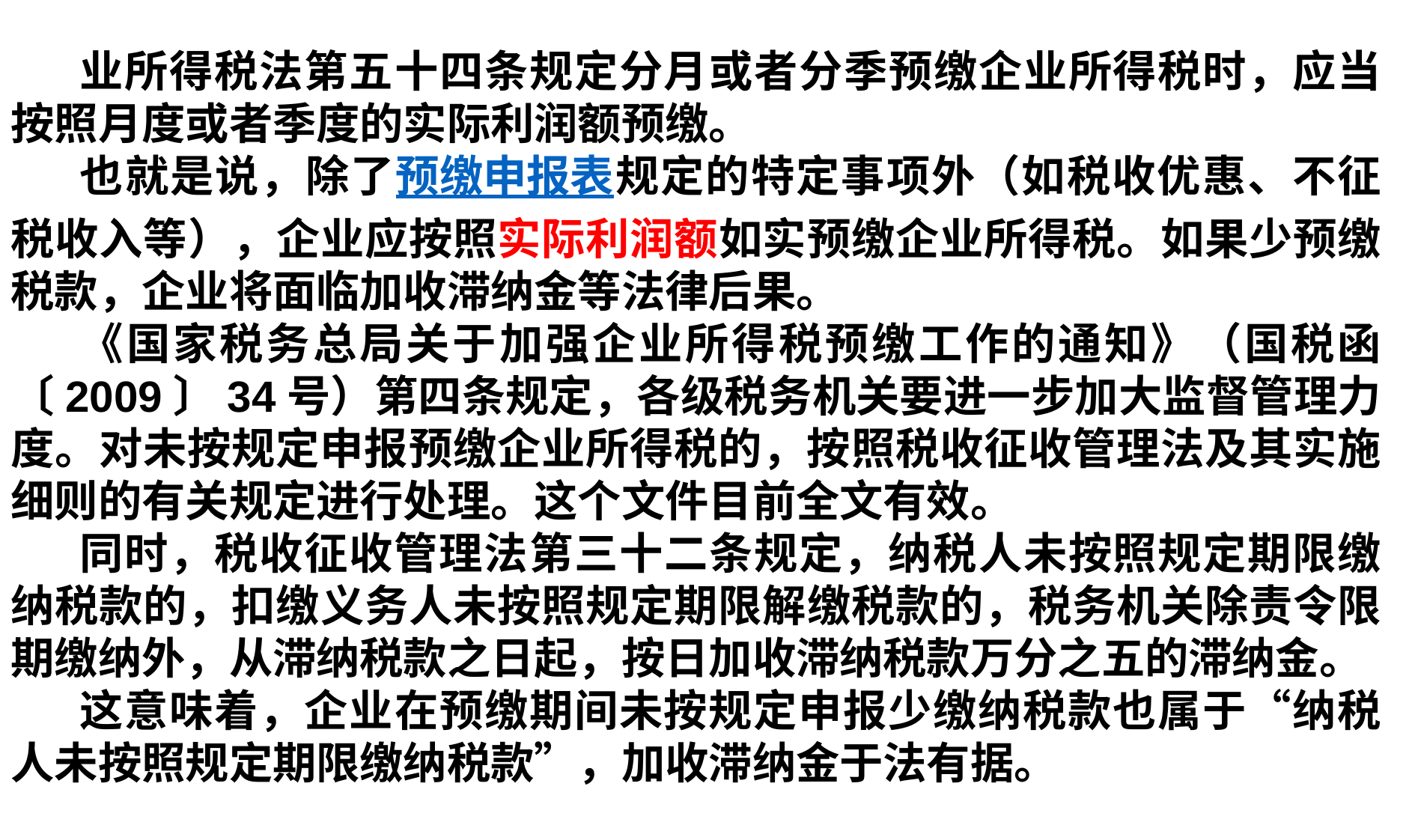

业所得税法第五十四条规定分月或者分季预缴企业所得税时，应当按照月度或者季度的实际利润额预缴。
也就是说，除了预缴申报表规定的特定事项外（如税收优惠、不征税收入等），企业应按照实际利润额如实预缴企业所得税。如果少预缴税款，企业将面临加收滞纳金等法律后果。
《国家税务总局关于加强企业所得税预缴工作的通知》（国税函〔2009〕34号）第四条规定，各级税务机关要进一步加大监督管理力度。对未按规定申报预缴企业所得税的，按照税收征收管理法及其实施细则的有关规定进行处理。这个文件目前全文有效。
同时，税收征收管理法第三十二条规定，纳税人未按照规定期限缴纳税款的，扣缴义务人未按照规定期限解缴税款的，税务机关除责令限期缴纳外，从滞纳税款之日起，按日加收滞纳税款万分之五的滞纳金。
这意味着，企业在预缴期间未按规定申报少缴纳税款也属于“纳税人未按照规定期限缴纳税款”，加收滞纳金于法有据。